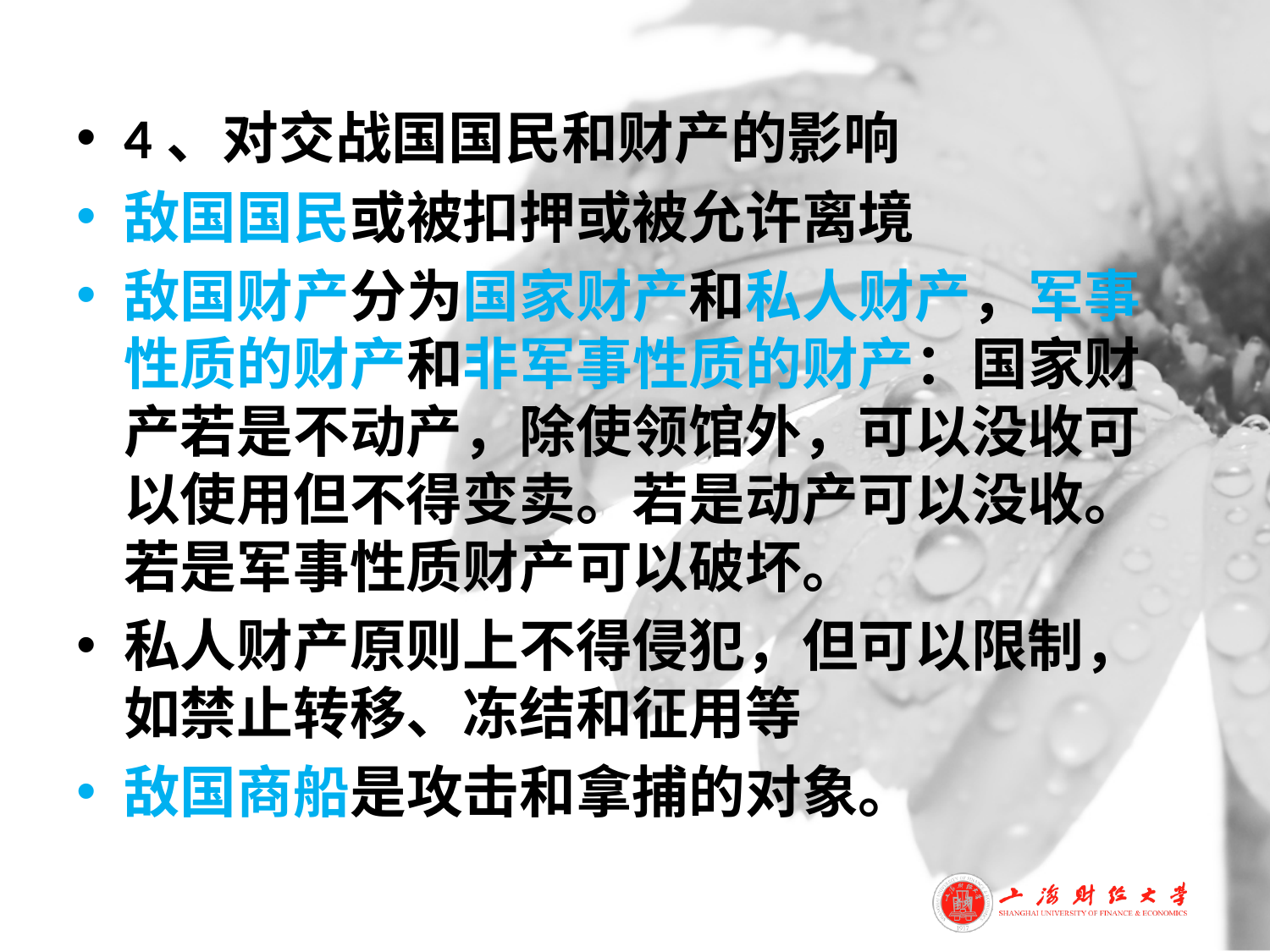

#
4、对交战国国民和财产的影响
敌国国民或被扣押或被允许离境
敌国财产分为国家财产和私人财产，军事性质的财产和非军事性质的财产：国家财产若是不动产，除使领馆外，可以没收可以使用但不得变卖。若是动产可以没收。若是军事性质财产可以破坏。
私人财产原则上不得侵犯，但可以限制，如禁止转移、冻结和征用等
敌国商船是攻击和拿捕的对象。